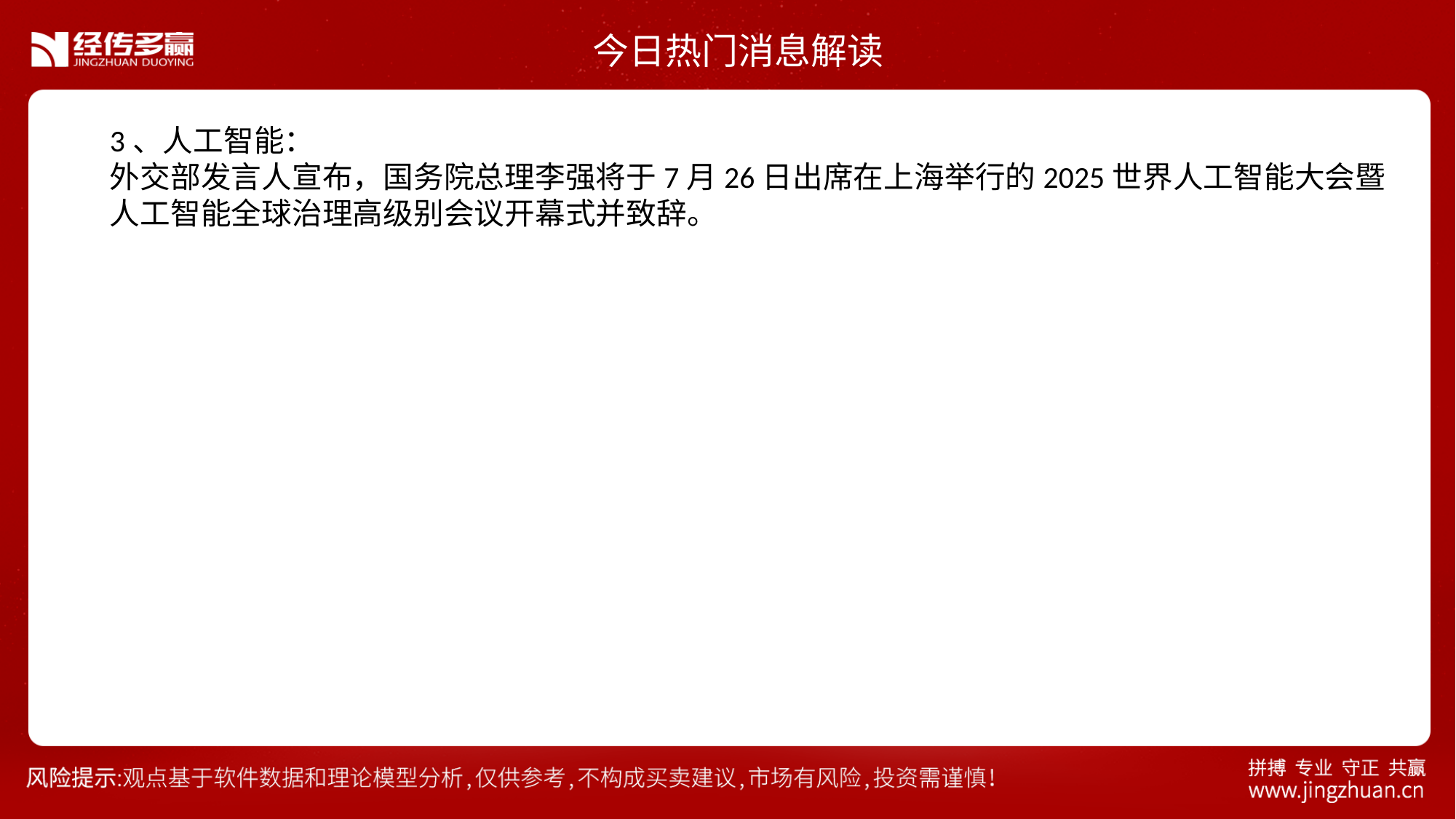

今日热门消息解读
3、人工智能：
外交部发言人宣布，国务院总理李强将于7月26日出席在上海举行的2025世界人工智能大会暨人工智能全球治理高级别会议开幕式并致辞。